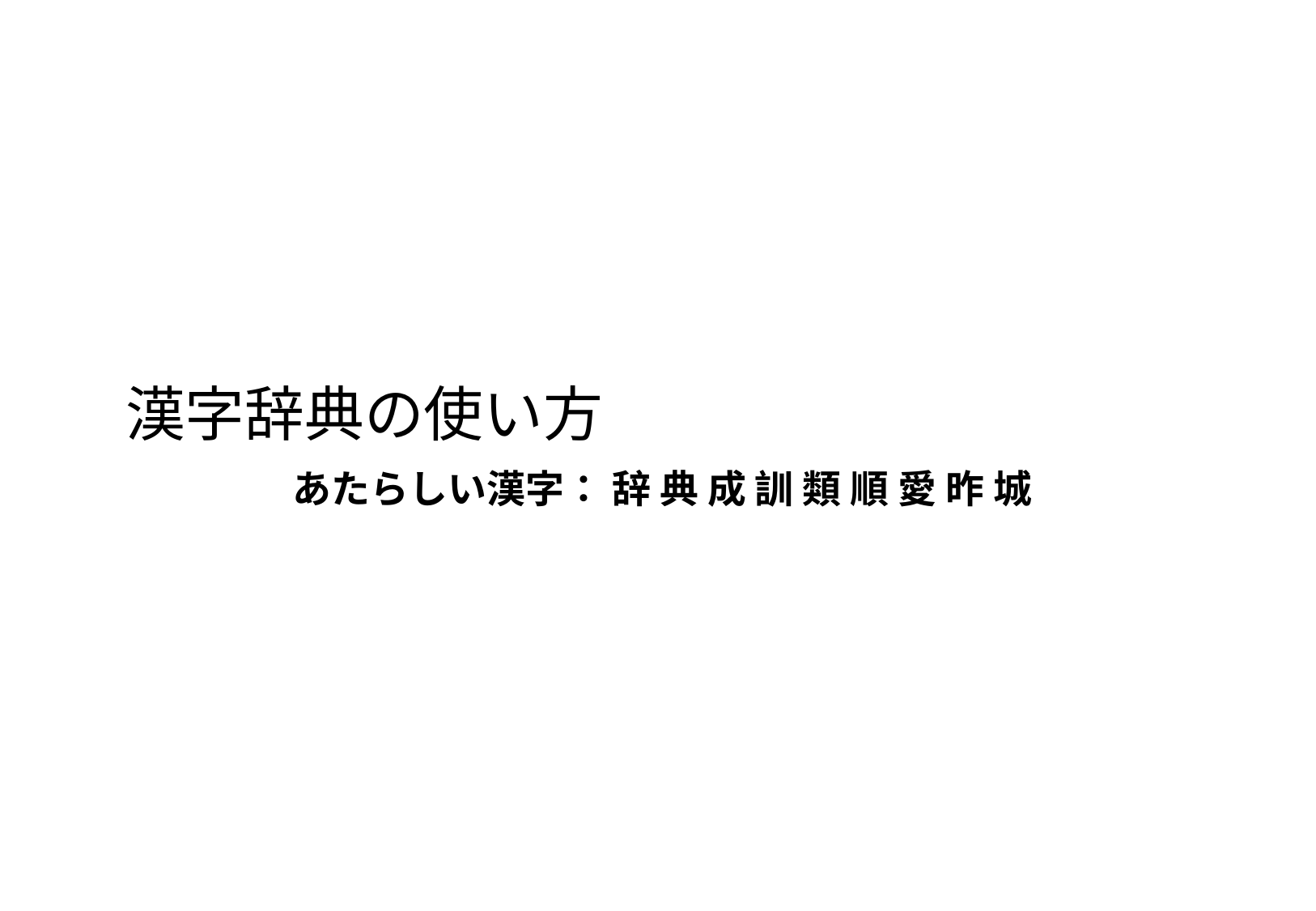

# 漢字辞典の使い方
あたらしい漢字： 辞 典 成 訓 類 順 愛 昨 城